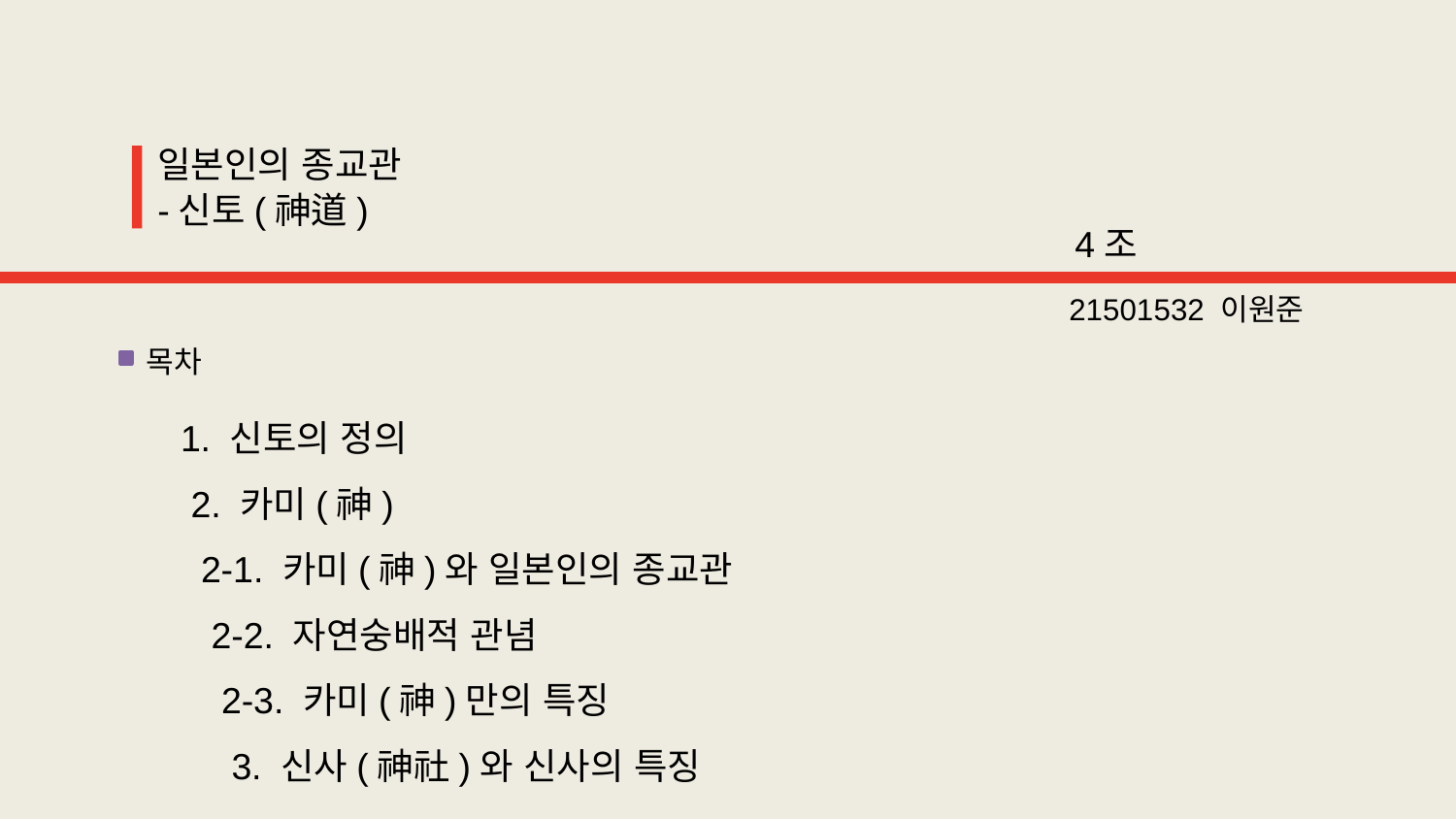

일본인의 종교관

-신토(神道)
4조

21501532 이원준
목차

1. 신토의 정의
 2. 카미(神)
  2-1. 카미(神)와 일본인의 종교관
   2-2. 자연숭배적 관념
    2-3. 카미(神)만의 특징
     3. 신사(神社)와 신사의 특징